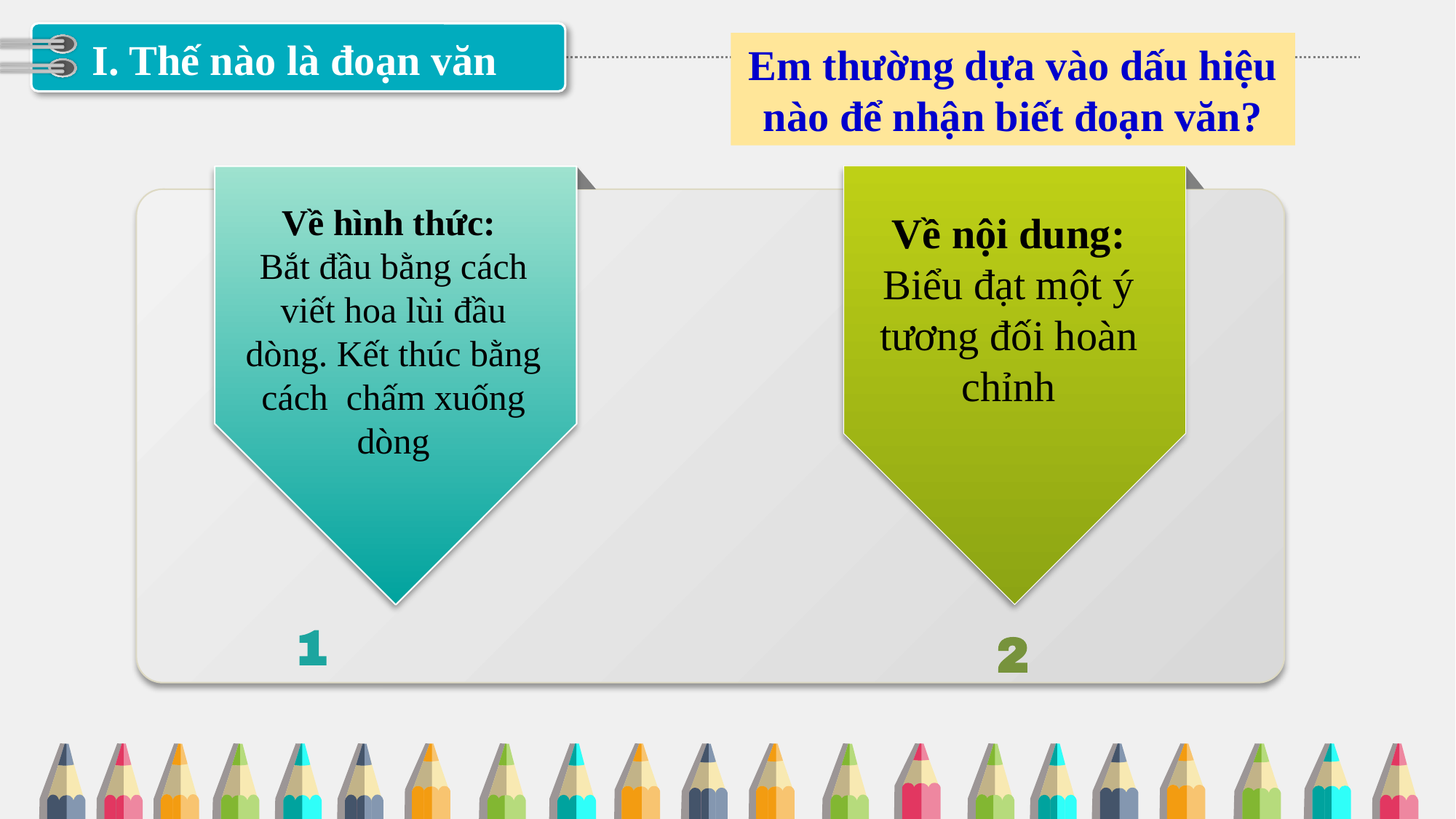

I. Thế nào là đoạn văn
点击添加标题
Em thường dựa vào dấu hiệu nào để nhận biết đoạn văn?

Về hình thức:
Bắt đầu bằng cách viết hoa lùi đầu dòng. Kết thúc bằng cách  chấm xuống dòng
Về nội dung: Biểu đạt một ý tương đối hoàn chỉnh
1
2